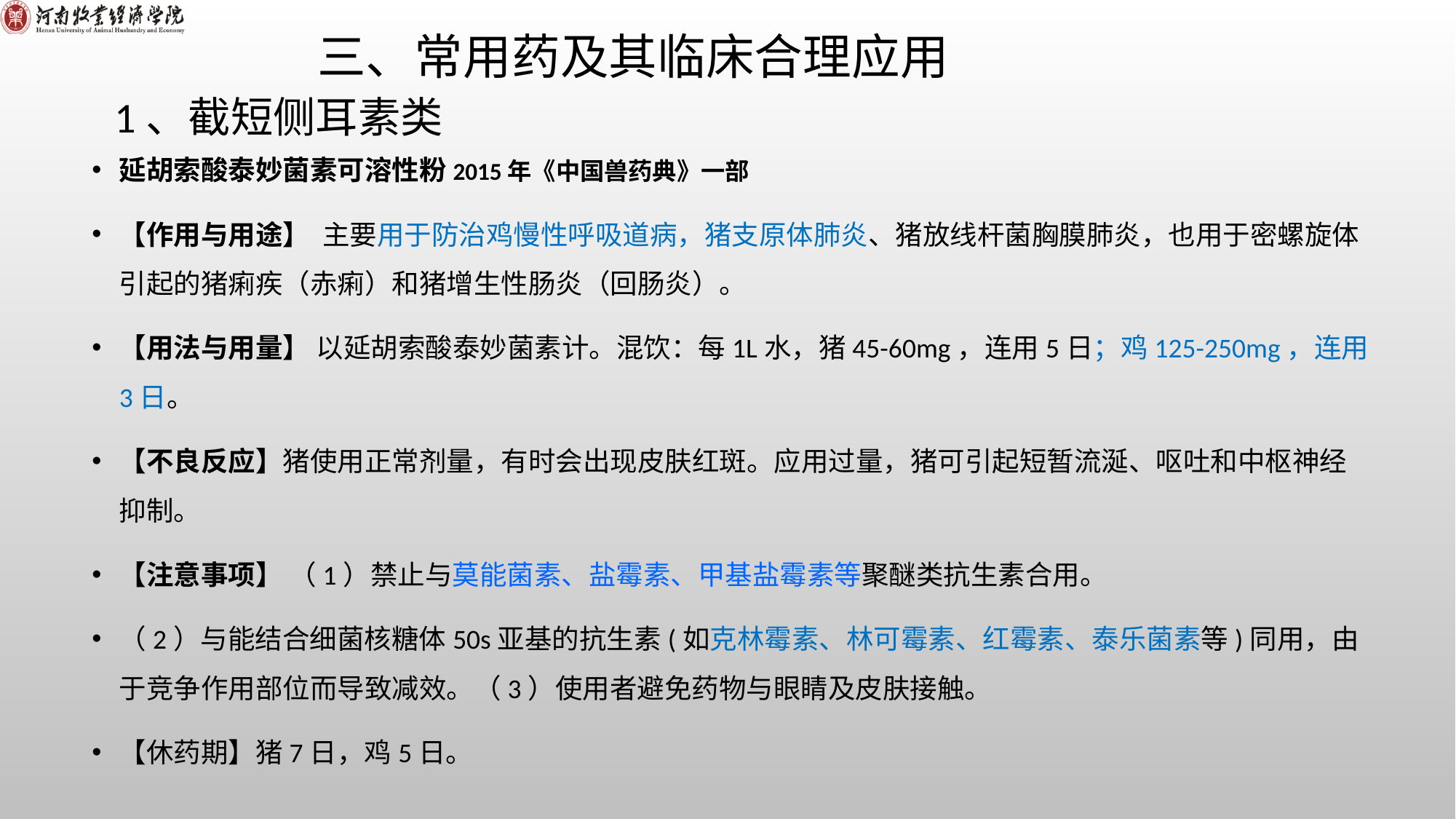

三、常用药及其临床合理应用
# 1、截短侧耳素类
延胡索酸泰妙菌素可溶性粉2015年《中国兽药典》一部
【作用与用途】  主要用于防治鸡慢性呼吸道病，猪支原体肺炎、猪放线杆菌胸膜肺炎，也用于密螺旋体引起的猪痢疾（赤痢）和猪增生性肠炎（回肠炎）。
【用法与用量】 以延胡索酸泰妙菌素计。混饮：每1L水，猪45-60mg，连用5日；鸡125-250mg，连用3日。
【不良反应】猪使用正常剂量，有时会出现皮肤红斑。应用过量，猪可引起短暂流涎、呕吐和中枢神经抑制。
【注意事项】 （1）禁止与莫能菌素、盐霉素、甲基盐霉素等聚醚类抗生素合用。
（2）与能结合细菌核糖体50s亚基的抗生素(如克林霉素、林可霉素、红霉素、泰乐菌素等)同用，由于竞争作用部位而导致减效。（3）使用者避免药物与眼睛及皮肤接触。
【休药期】猪7日，鸡5日。